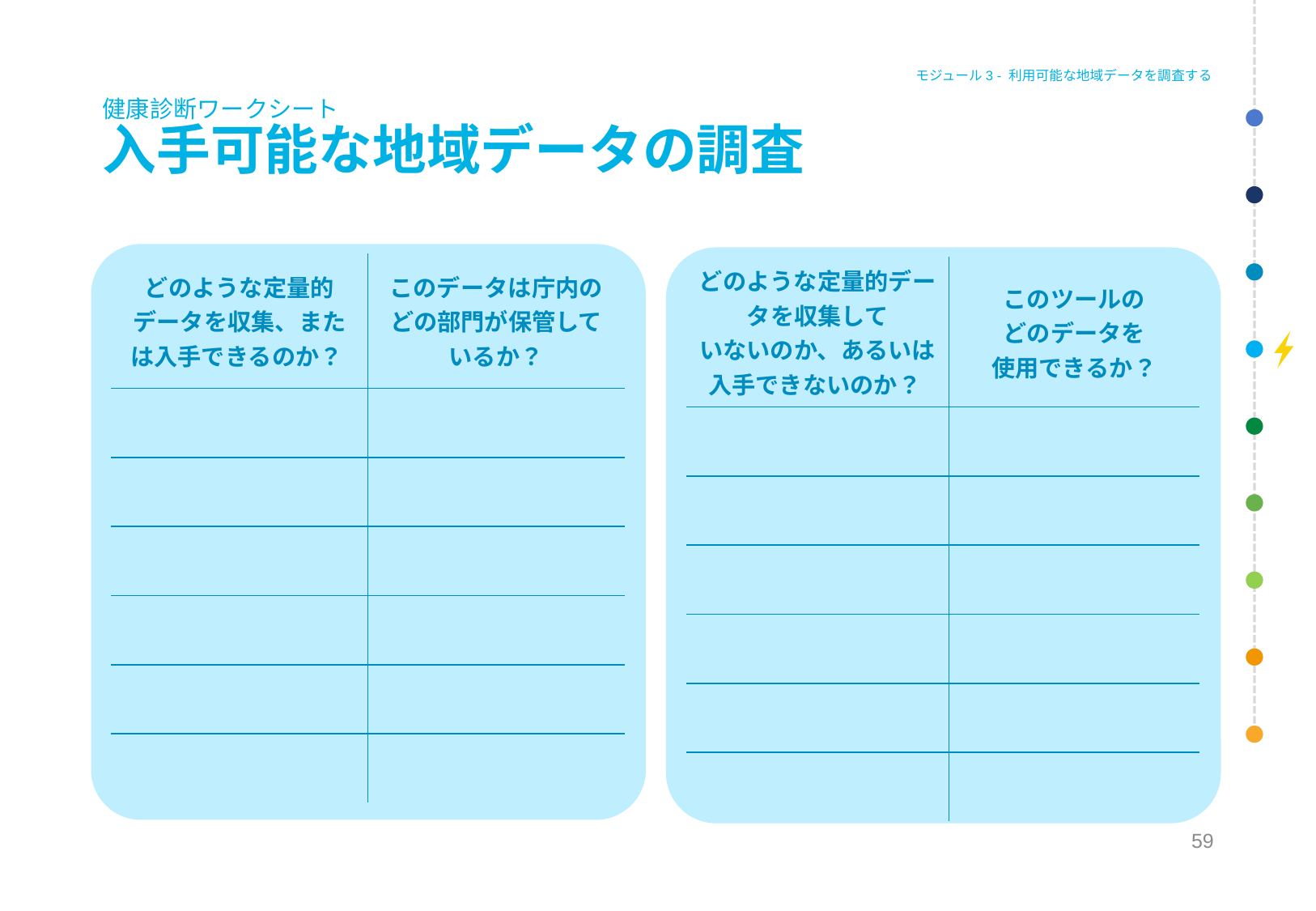

モジュール3 - 利用可能な地域データを調査する
# 健康診断ワークシート 入手可能な地域データの調査

| どのような定量的データを収集、または入手できるのか？ | このデータは庁内の どの部門が保管しているか？ |
| --- | --- |
|  |  |
|  |  |
|  |  |
|  |  |
|  |  |
|  |  |
| どのような定量的データを収集して いないのか、あるいは入手できないのか？ | このツールの どのデータを 使用できるか？ |
| --- | --- |
|  |  |
|  |  |
|  |  |
|  |  |
|  |  |
|  |  |

59